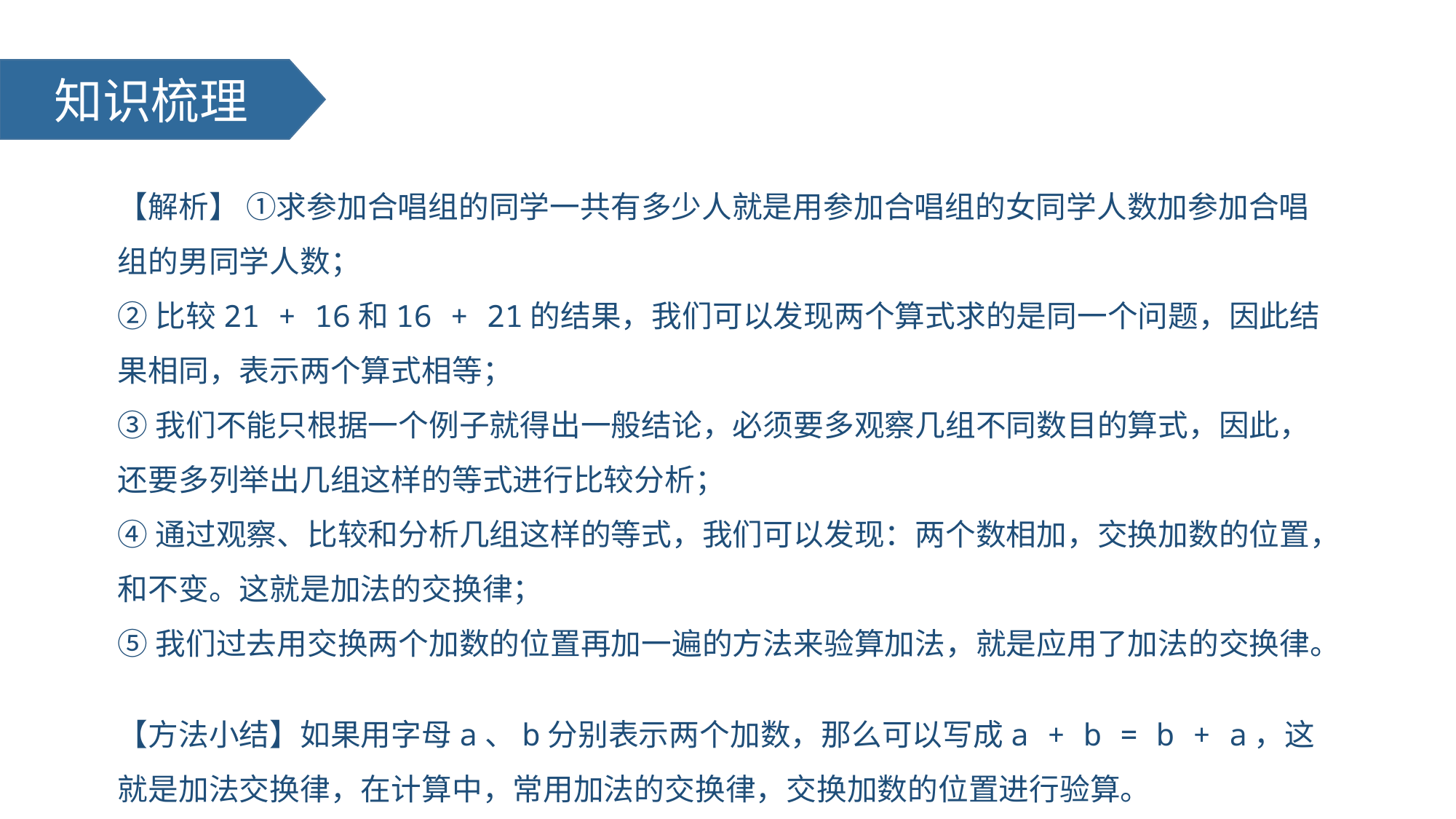

知识梳理
【解析】 ①求参加合唱组的同学一共有多少人就是用参加合唱组的女同学人数加参加合唱组的男同学人数；
②比较21 + 16和16 + 21的结果，我们可以发现两个算式求的是同一个问题，因此结果相同，表示两个算式相等；
③我们不能只根据一个例子就得出一般结论，必须要多观察几组不同数目的算式，因此，还要多列举出几组这样的等式进行比较分析；
④通过观察、比较和分析几组这样的等式，我们可以发现：两个数相加，交换加数的位置，和不变。这就是加法的交换律；
⑤我们过去用交换两个加数的位置再加一遍的方法来验算加法，就是应用了加法的交换律。
【方法小结】如果用字母a、b分别表示两个加数，那么可以写成a + b = b + a，这就是加法交换律，在计算中，常用加法的交换律，交换加数的位置进行验算。